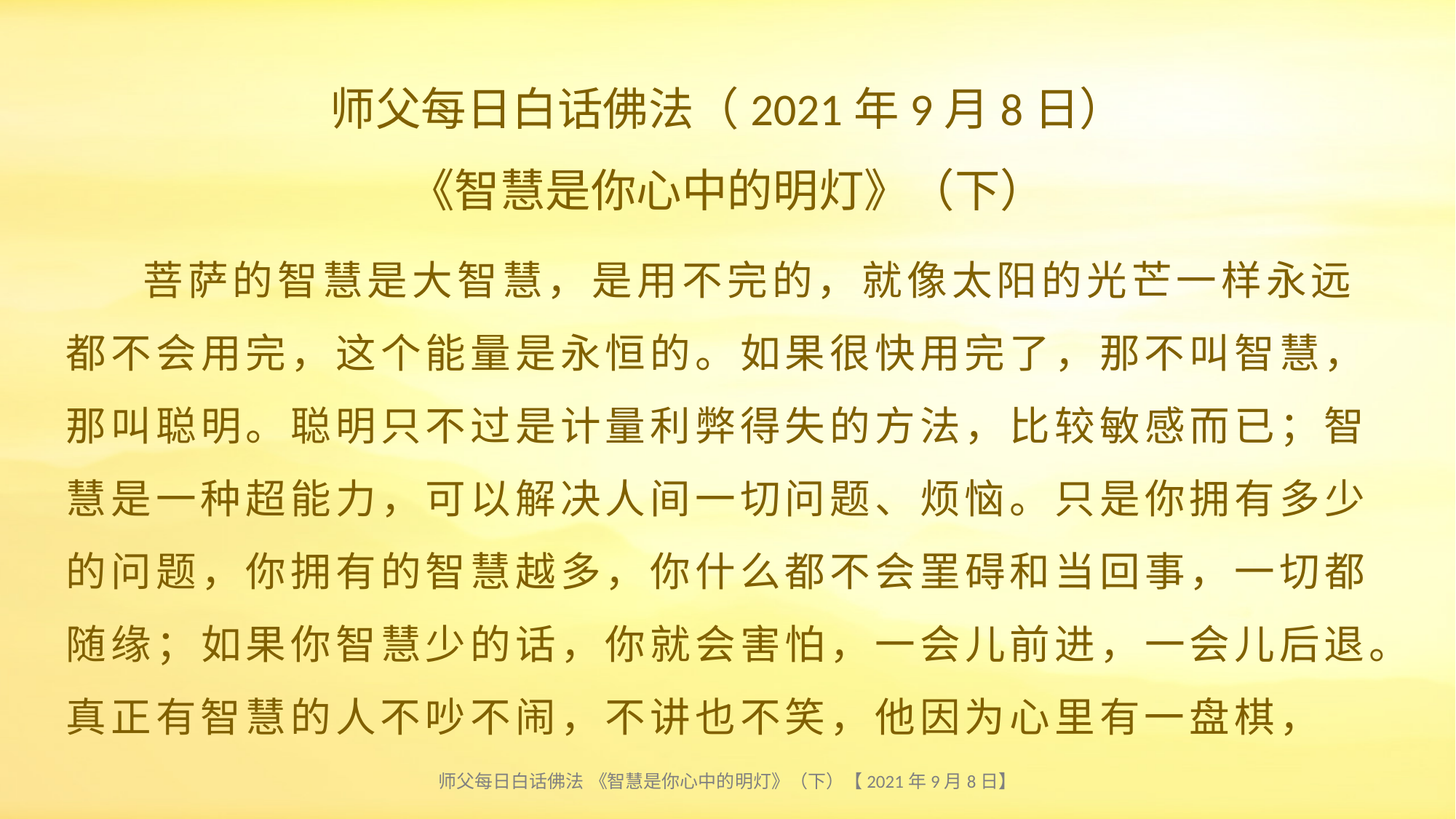

师父每日白话佛法（2021年9月8日）
《智慧是你心中的明灯》（下）
# 菩萨的智慧是大智慧，是用不完的，就像太阳的光芒一样永远都不会用完，这个能量是永恒的。如果很快用完了，那不叫智慧，那叫聪明。聪明只不过是计量利弊得失的方法，比较敏感而已；智慧是一种超能力，可以解决人间一切问题、烦恼。只是你拥有多少的问题，你拥有的智慧越多，你什么都不会罣碍和当回事，一切都随缘；如果你智慧少的话，你就会害怕，一会儿前进，一会儿后退。真正有智慧的人不吵不闹，不讲也不笑，他因为心里有一盘棋，
师父每日白话佛法 《智慧是你心中的明灯》（下）【2021年9月8日】